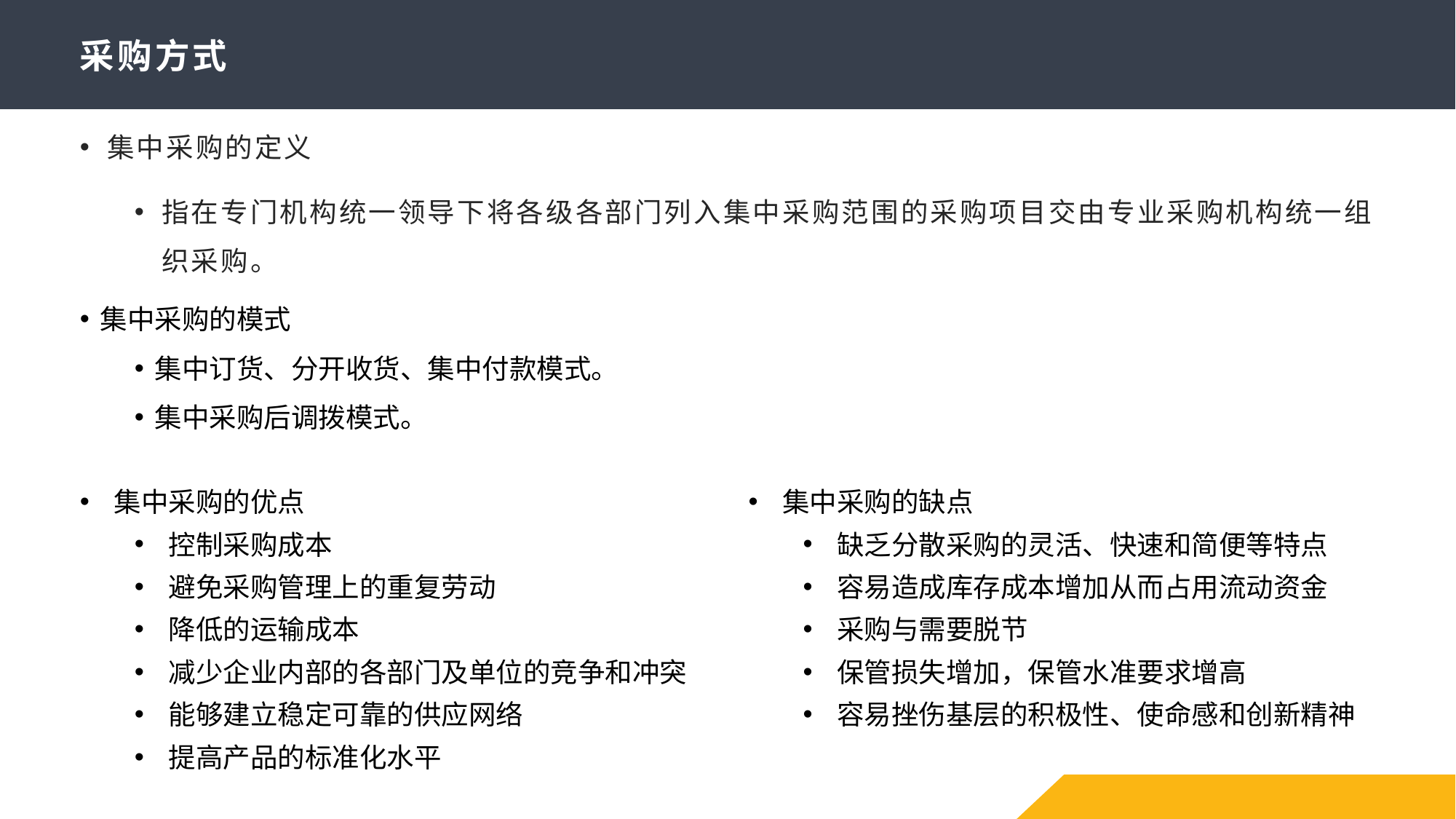

# 采购方式
集中采购的定义
指在专门机构统一领导下将各级各部门列入集中采购范围的采购项目交由专业采购机构统一组织采购。
集中采购的模式
集中订货、分开收货、集中付款模式。
集中采购后调拨模式。
集中采购的优点
控制采购成本
避免采购管理上的重复劳动
降低的运输成本
减少企业内部的各部门及单位的竞争和冲突
能够建立稳定可靠的供应网络
提高产品的标准化水平
集中采购的缺点
缺乏分散采购的灵活、快速和简便等特点
容易造成库存成本增加从而占用流动资金
采购与需要脱节
保管损失增加，保管水准要求增高
容易挫伤基层的积极性、使命感和创新精神